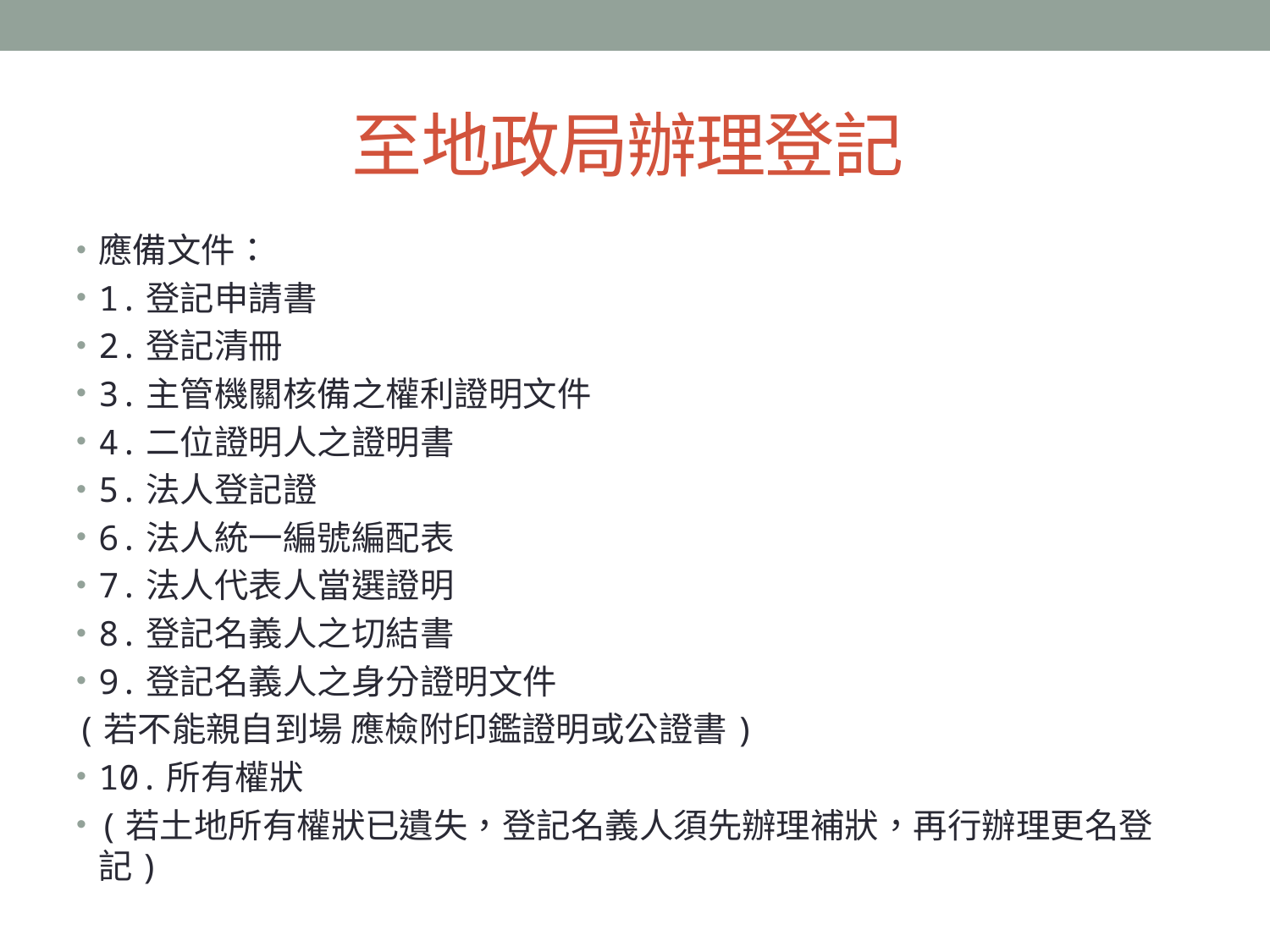

# 至地政局辦理登記
應備文件：
1.登記申請書
2.登記清冊
3.主管機關核備之權利證明文件
4.二位證明人之證明書
5.法人登記證
6.法人統一編號編配表
7.法人代表人當選證明
8.登記名義人之切結書
9.登記名義人之身分證明文件
(若不能親自到場 應檢附印鑑證明或公證書)
10.所有權狀
(若土地所有權狀已遺失，登記名義人須先辦理補狀，再行辦理更名登記)